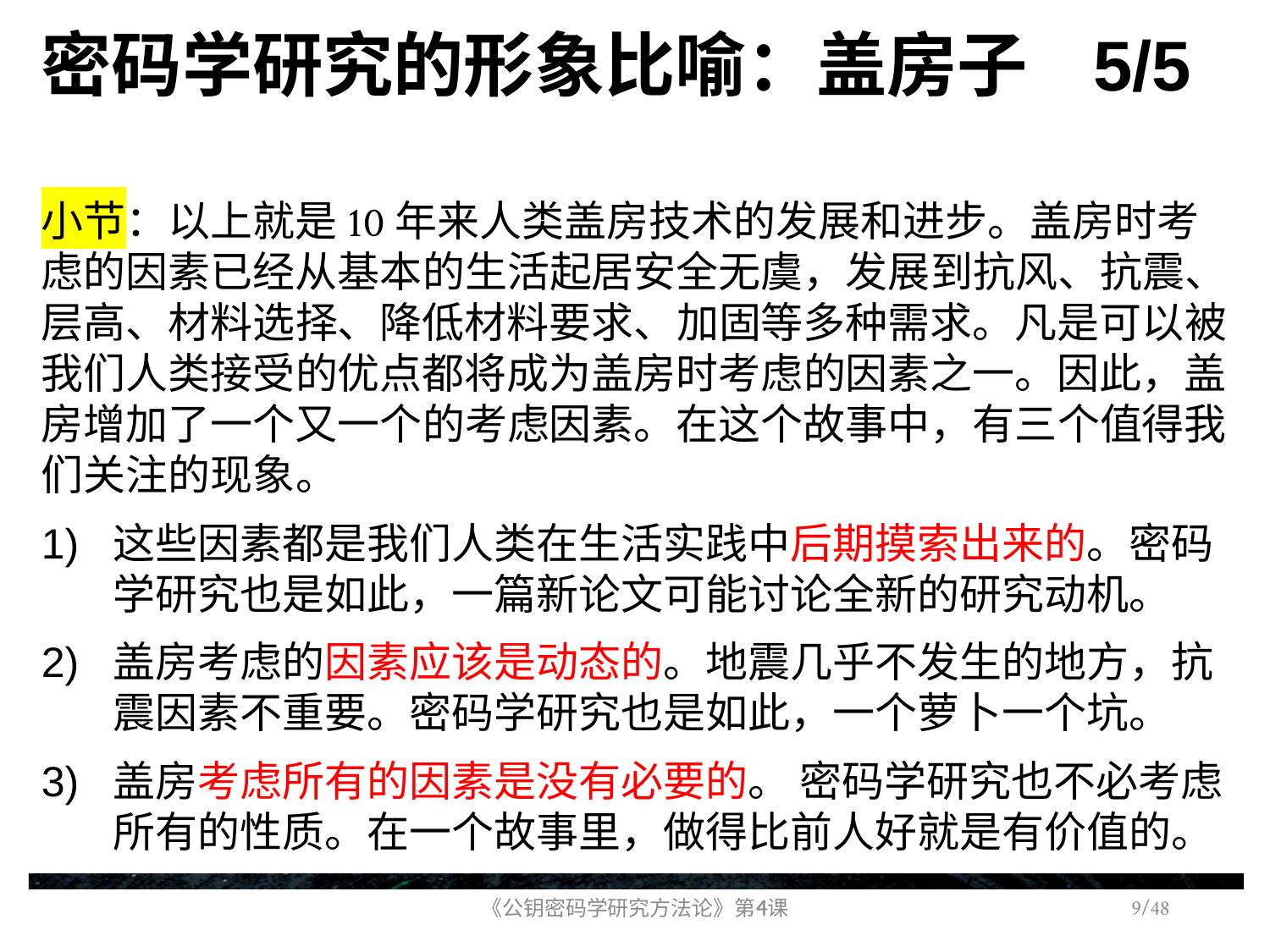

# 密码学研究的形象比喻：盖房子   5/5
小节：以上就是10年来人类盖房技术的发展和进步。盖房时考虑的因素已经从基本的生活起居安全无虞，发展到抗风、抗震、层高、材料选择、降低材料要求、加固等多种需求。凡是可以被我们人类接受的优点都将成为盖房时考虑的因素之一。因此，盖房增加了一个又一个的考虑因素。在这个故事中，有三个值得我们关注的现象。
这些因素都是我们人类在生活实践中后期摸索出来的。密码学研究也是如此，一篇新论文可能讨论全新的研究动机。
盖房考虑的因素应该是动态的。地震几乎不发生的地方，抗震因素不重要。密码学研究也是如此，一个萝卜一个坑。
盖房考虑所有的因素是没有必要的。 密码学研究也不必考虑所有的性质。在一个故事里，做得比前人好就是有价值的。
《公钥密码学研究方法论》第4课
9/48